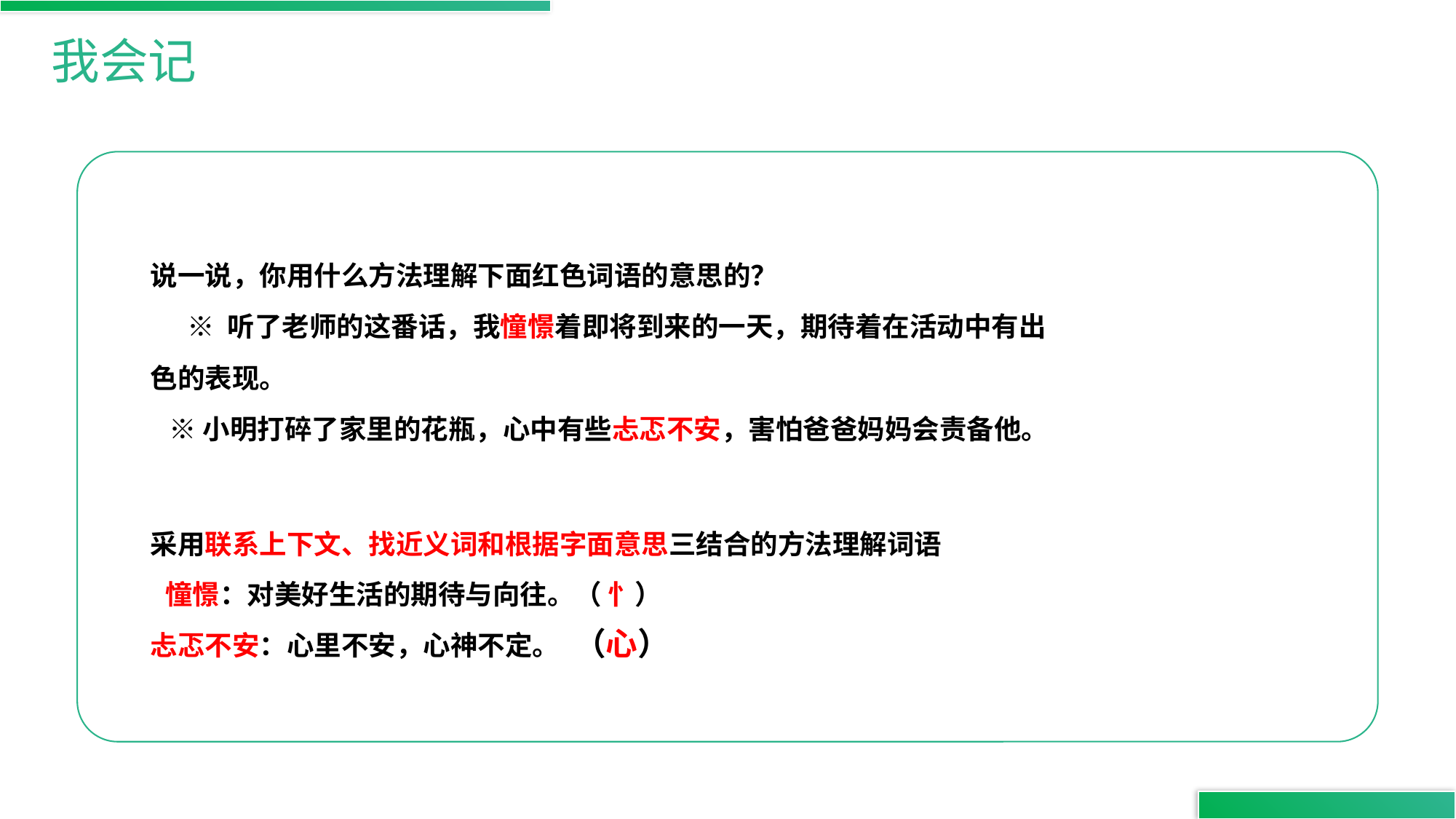

我会记
说一说，你用什么方法理解下面红色词语的意思的？
      ※ 听了老师的这番话，我憧憬着即将到来的一天，期待着在活动中有出色的表现。
   ※小明打碎了家里的花瓶，心中有些忐忑不安，害怕爸爸妈妈会责备他。
采用联系上下文、找近义词和根据字面意思三结合的方法理解词语
 憧憬：对美好生活的期待与向往。（ 忄）
忐忑不安：心里不安，心神不定。  （心）